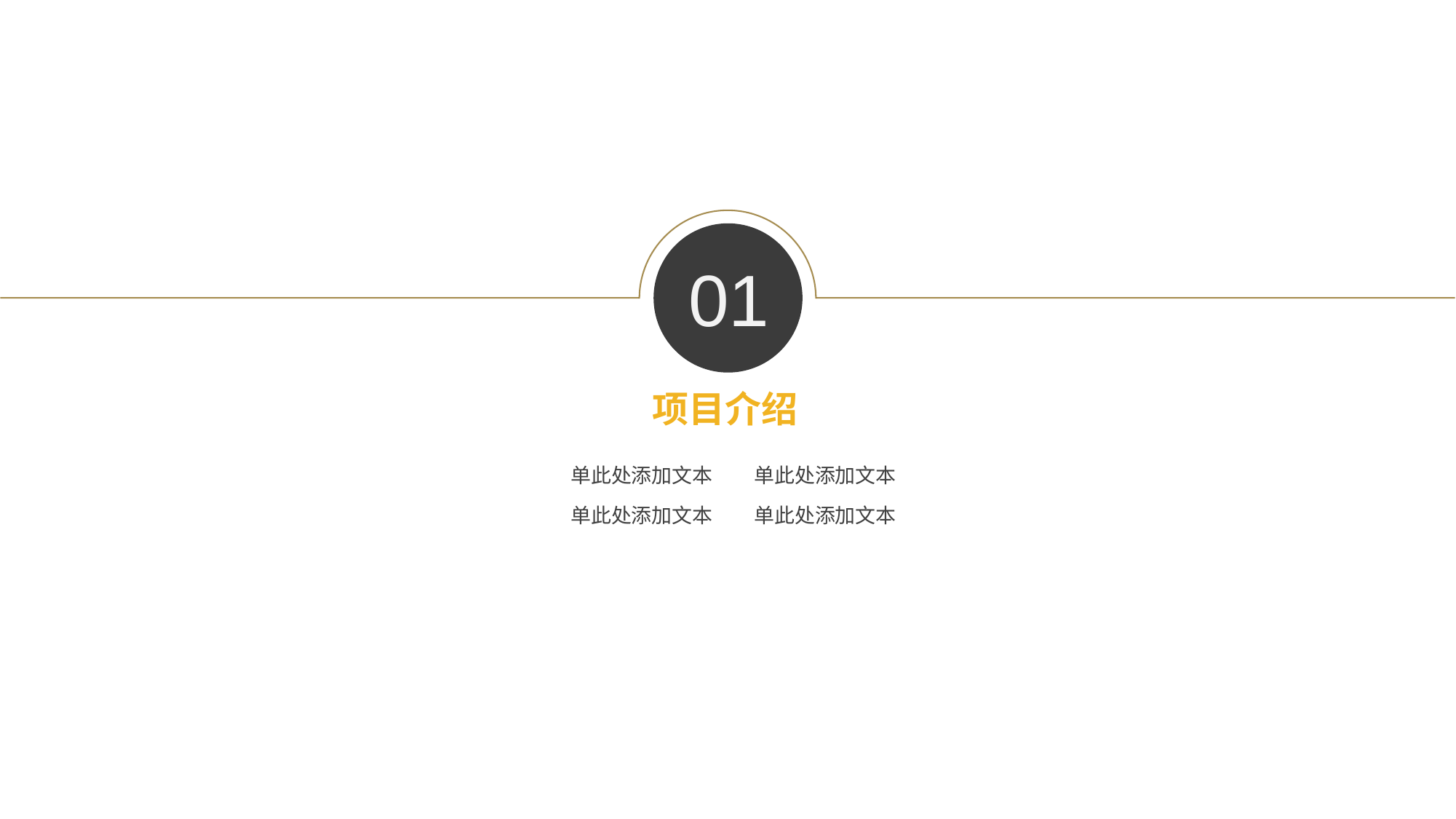

01
项目介绍

单此处添加文本
单此处添加文本
单此处添加文本
单此处添加文本